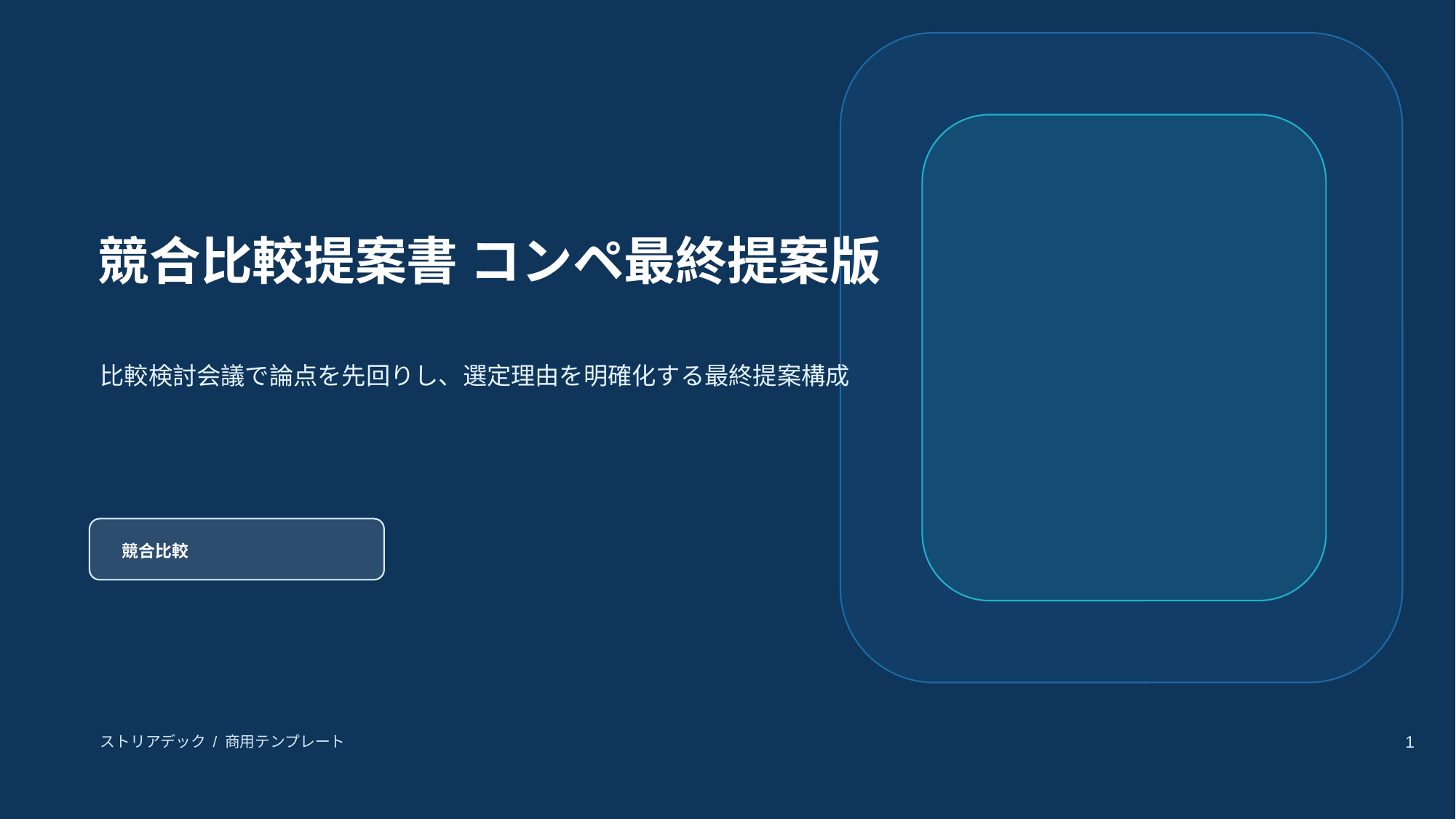

競合比較提案書 コンペ最終提案版
比較検討会議で論点を先回りし、選定理由を明確化する最終提案構成

競合比較
ストリアデック / 商用テンプレート
1